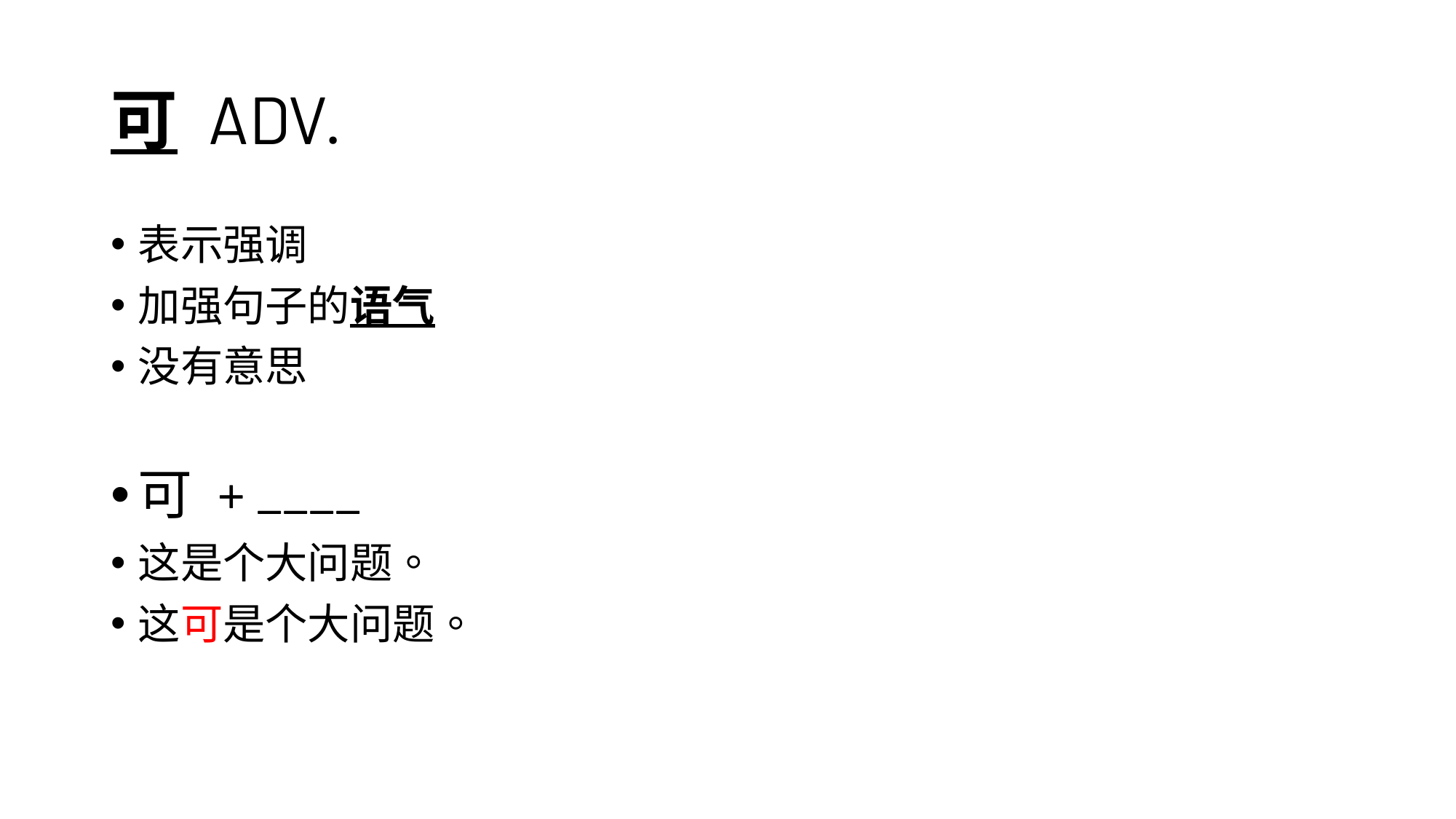

# 可 ADV.
表示强调
加强句子的语气
没有意思

可 + ____
这是个大问题。
这可是个大问题。